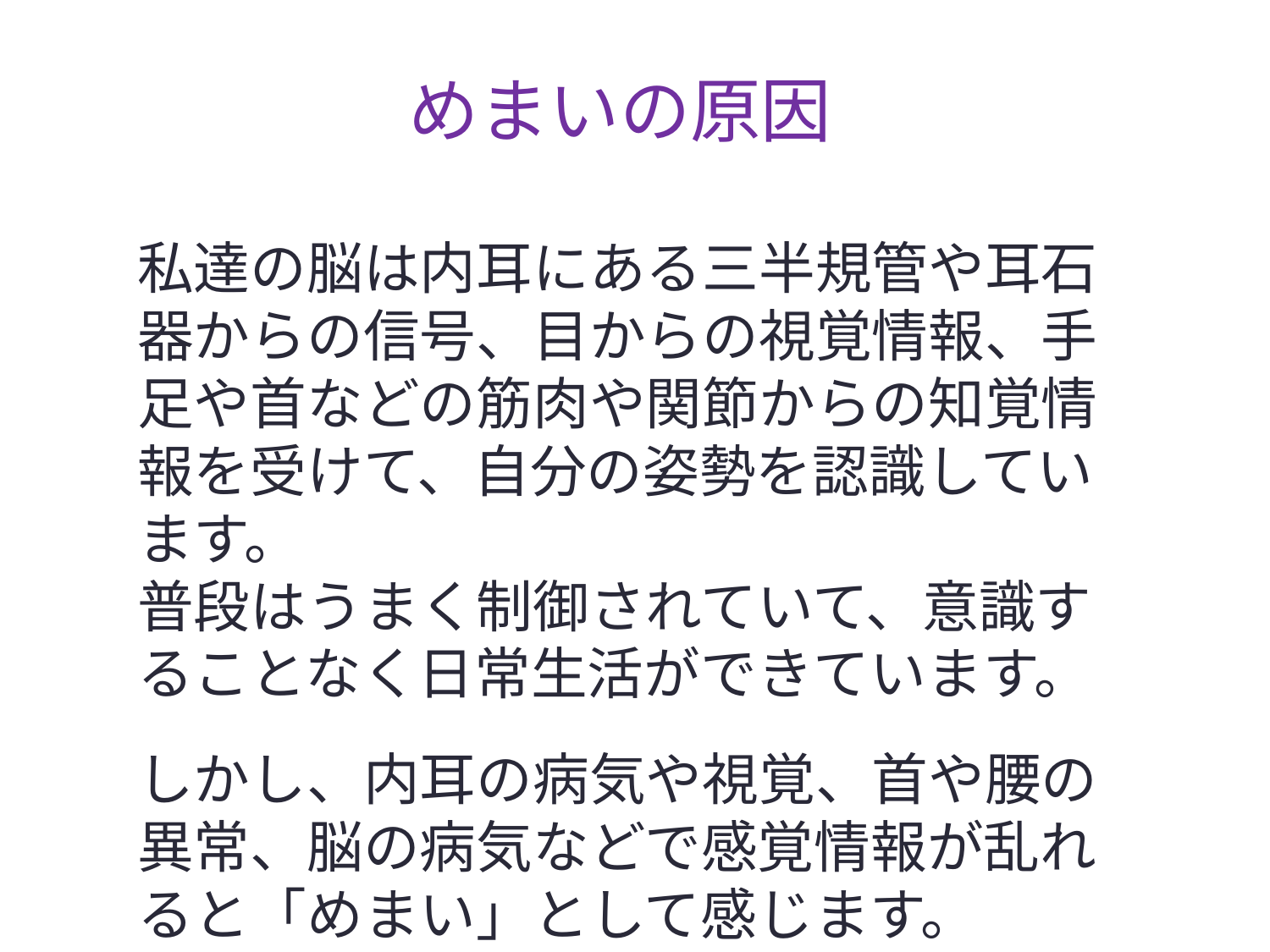

# めまいの原因
私達の脳は内耳にある三半規管や耳石器からの信号、目からの視覚情報、手足や首などの筋肉や関節からの知覚情報を受けて、自分の姿勢を認識しています。
普段はうまく制御されていて、意識することなく日常生活ができています。

しかし、内耳の病気や視覚、首や腰の異常、脳の病気などで感覚情報が乱れると「めまい」として感じます。